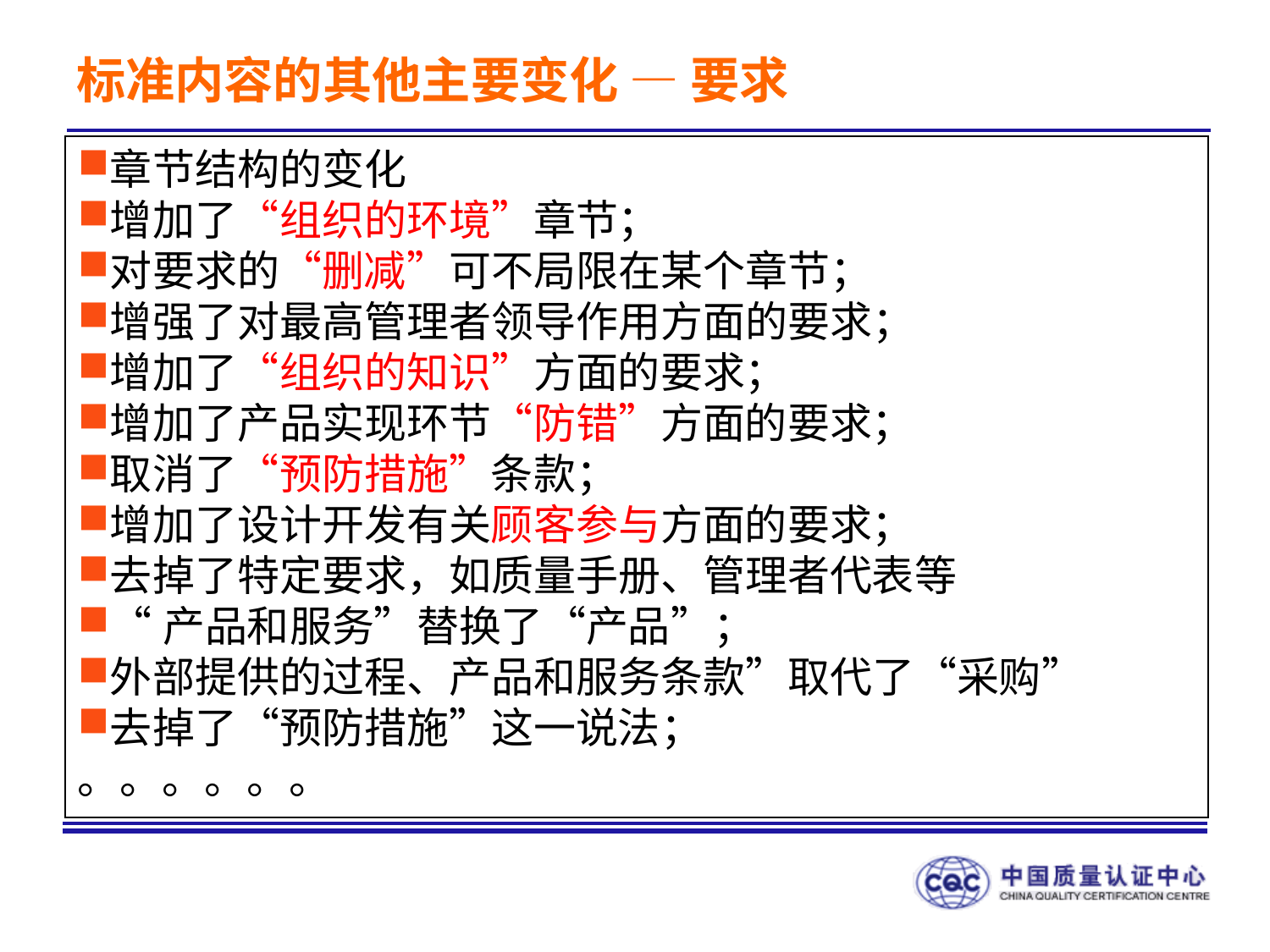

# 标准内容的其他主要变化 — 要求
章节结构的变化
增加了“组织的环境”章节；
对要求的“删减”可不局限在某个章节；
增强了对最高管理者领导作用方面的要求；
增加了“组织的知识”方面的要求；
增加了产品实现环节“防错”方面的要求；
取消了“预防措施”条款；
增加了设计开发有关顾客参与方面的要求；
去掉了特定要求，如质量手册、管理者代表等
“产品和服务”替换了“产品”；
外部提供的过程、产品和服务条款”取代了“采购”
去掉了“预防措施”这一说法；
。。。。。。